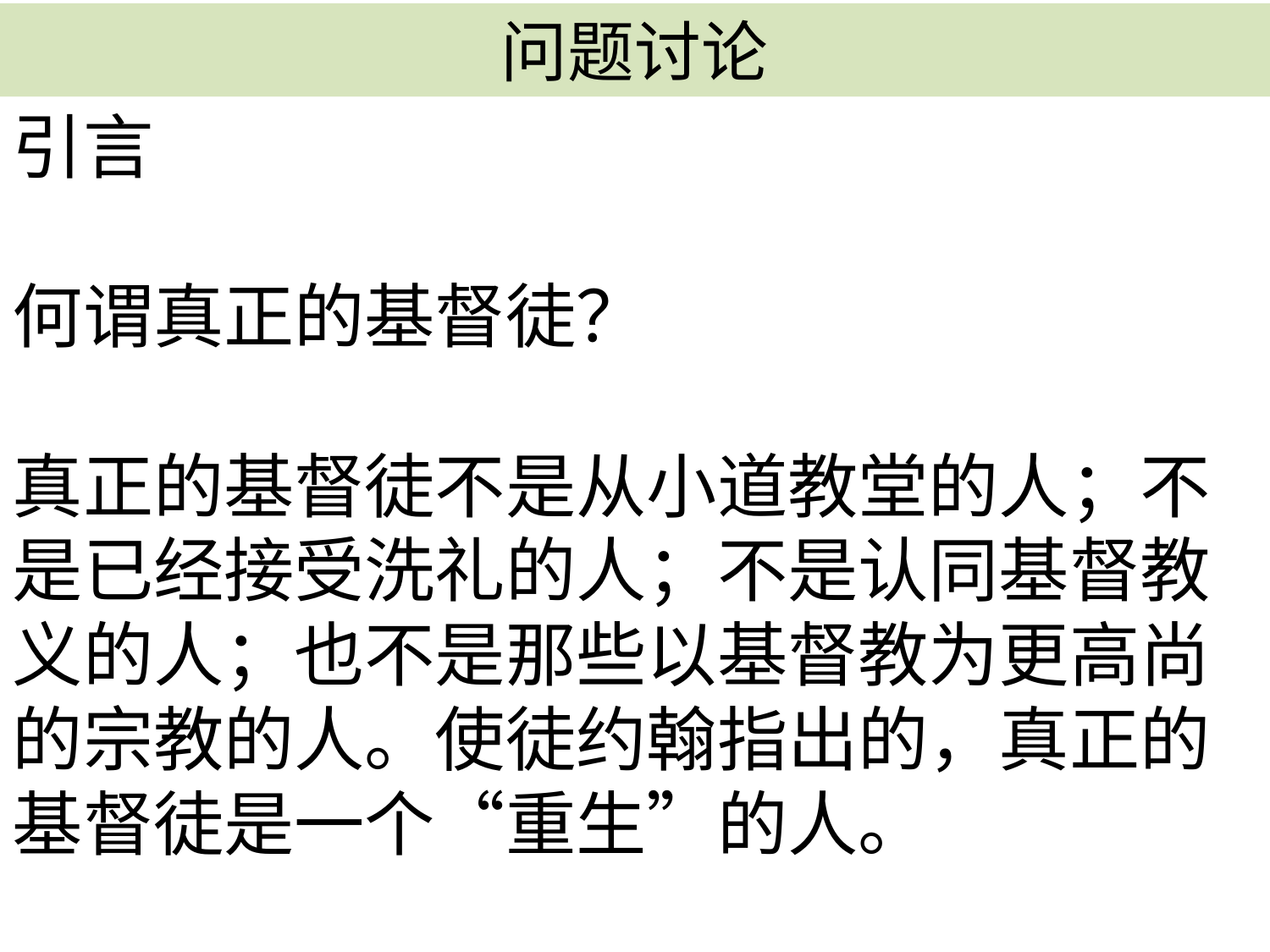

# 问题讨论
引言

何谓真正的基督徒？

真正的基督徒不是从小道教堂的人；不是已经接受洗礼的人；不是认同基督教义的人；也不是那些以基督教为更高尚的宗教的人。使徒约翰指出的，真正的基督徒是一个“重生”的人。